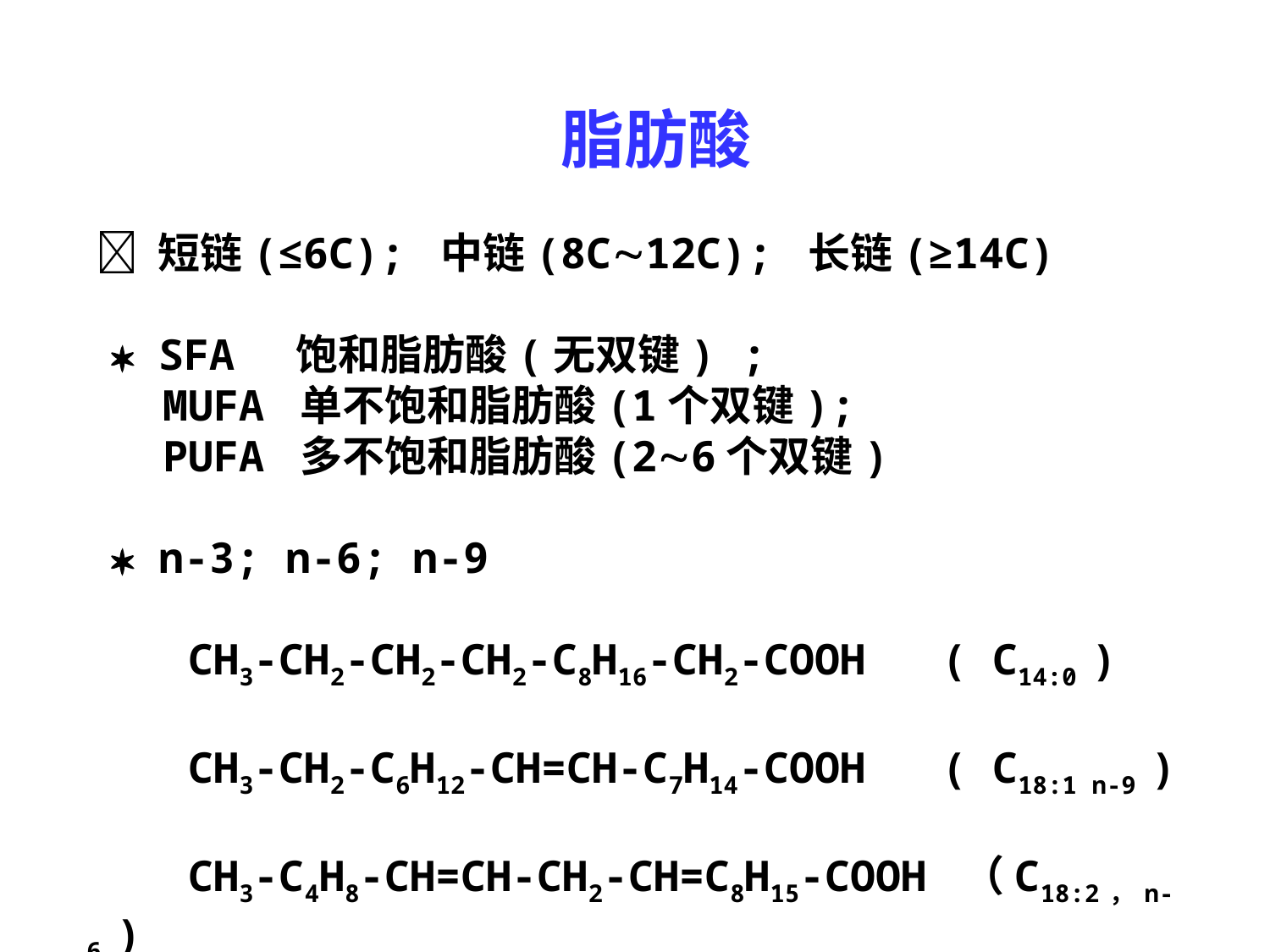

脂肪酸

 ∗ 短链(≤6C); 中链(8C∼12C); 长链(≥14C)

 ∗ SFA  饱和脂肪酸(无双键) ;
   MUFA 单不饱和脂肪酸(1个双键);
   PUFA 多不饱和脂肪酸(2∼6个双键)

 ∗ n-3; n-6; n-9

    CH3-CH2-CH2-CH2-C8H16-CH2-COOH   ( C14:0 )

    CH3-CH2-C6H12-CH=CH-C7H14-COOH   ( C18:1 n-9 )

    CH3-C4H8-CH=CH-CH2-CH=C8H15-COOH （C18:2，n-6 )